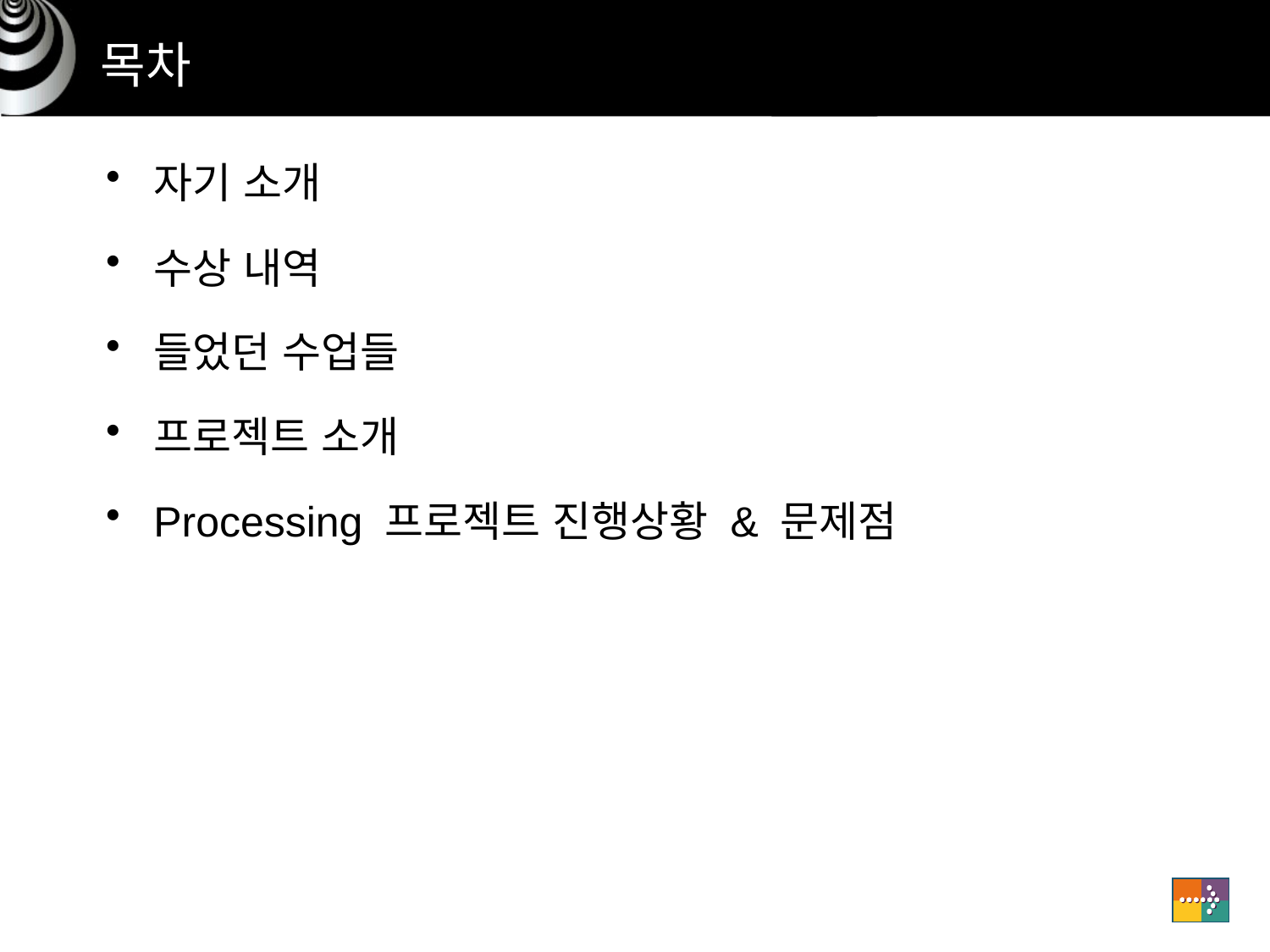

# 목차

자기 소개

수상 내역

들었던 수업들

프로젝트 소개

Processing 프로젝트 진행상황 & 문제점